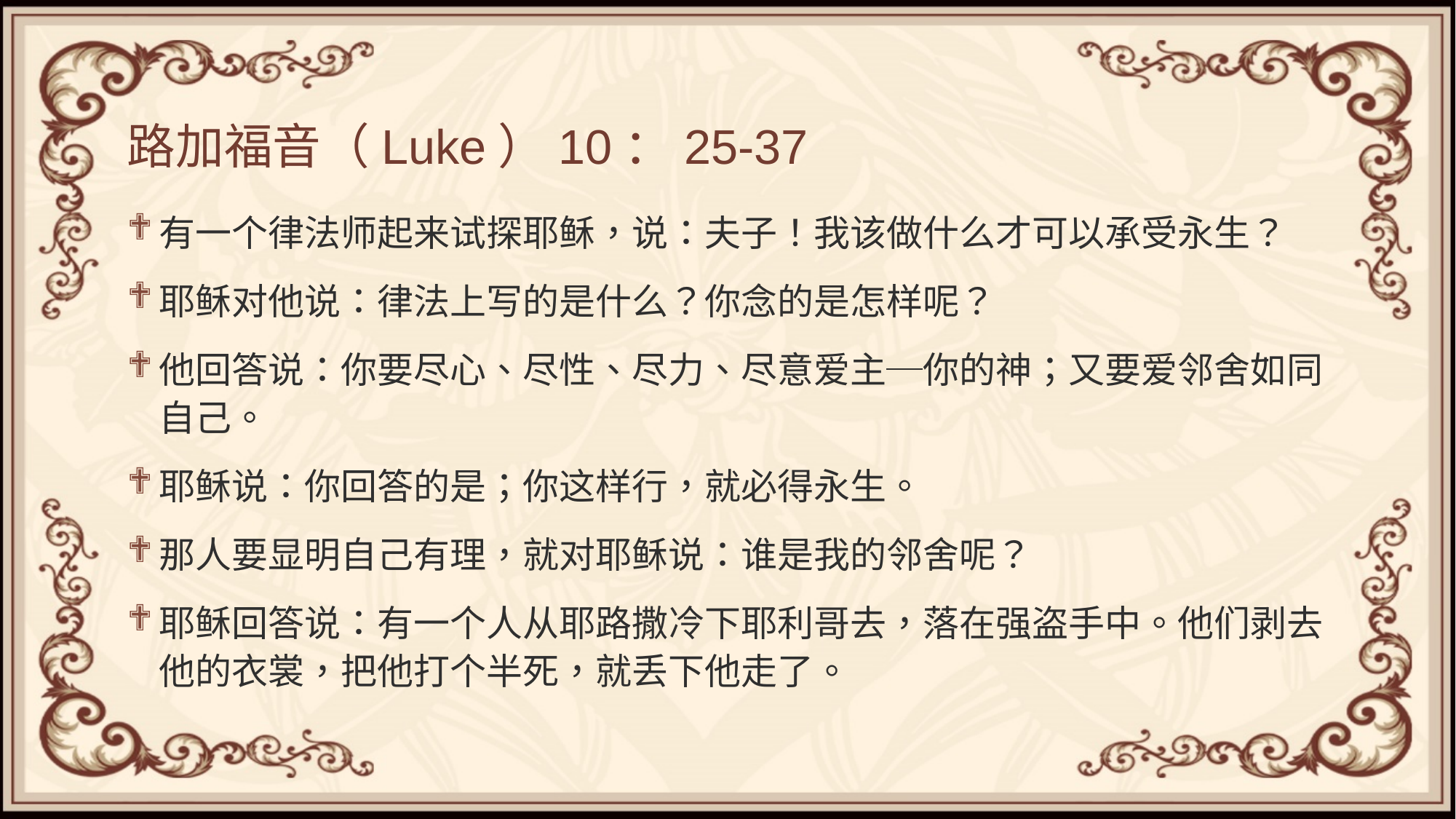

# 路加福音（Luke）10：25-37
有一个律法师起来试探耶稣，说：夫子！我该做什么才可以承受永生？
耶稣对他说：律法上写的是什么？你念的是怎样呢？
他回答说：你要尽心、尽性、尽力、尽意爱主─你的神；又要爱邻舍如同自己。
耶稣说：你回答的是；你这样行，就必得永生。
那人要显明自己有理，就对耶稣说：谁是我的邻舍呢？
耶稣回答说：有一个人从耶路撒冷下耶利哥去，落在强盗手中。他们剥去他的衣裳，把他打个半死，就丢下他走了。